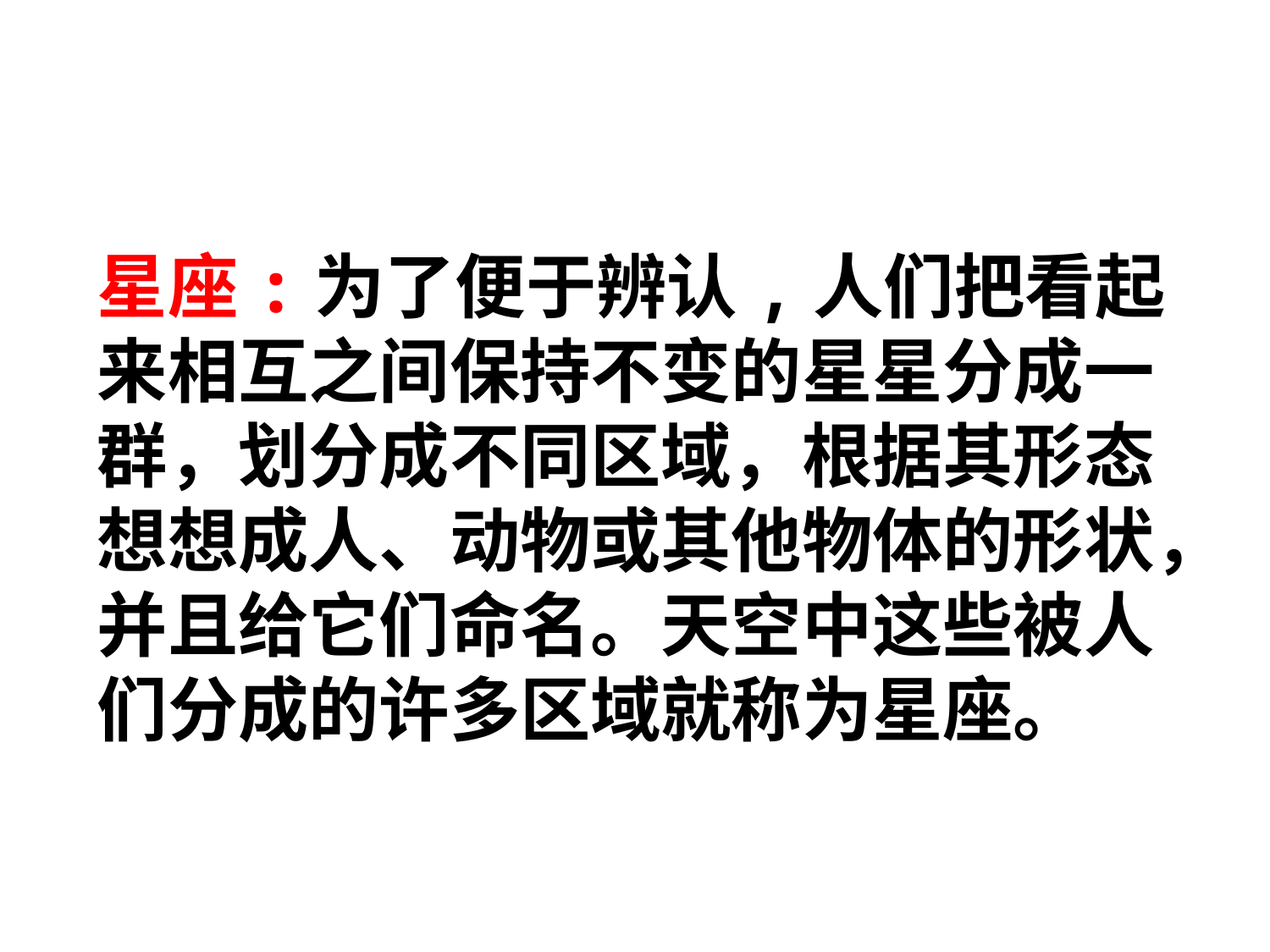

星座:为了便于辨认,人们把看起来相互之间保持不变的星星分成一群，划分成不同区域，根据其形态想想成人、动物或其他物体的形状，并且给它们命名。天空中这些被人们分成的许多区域就称为星座。